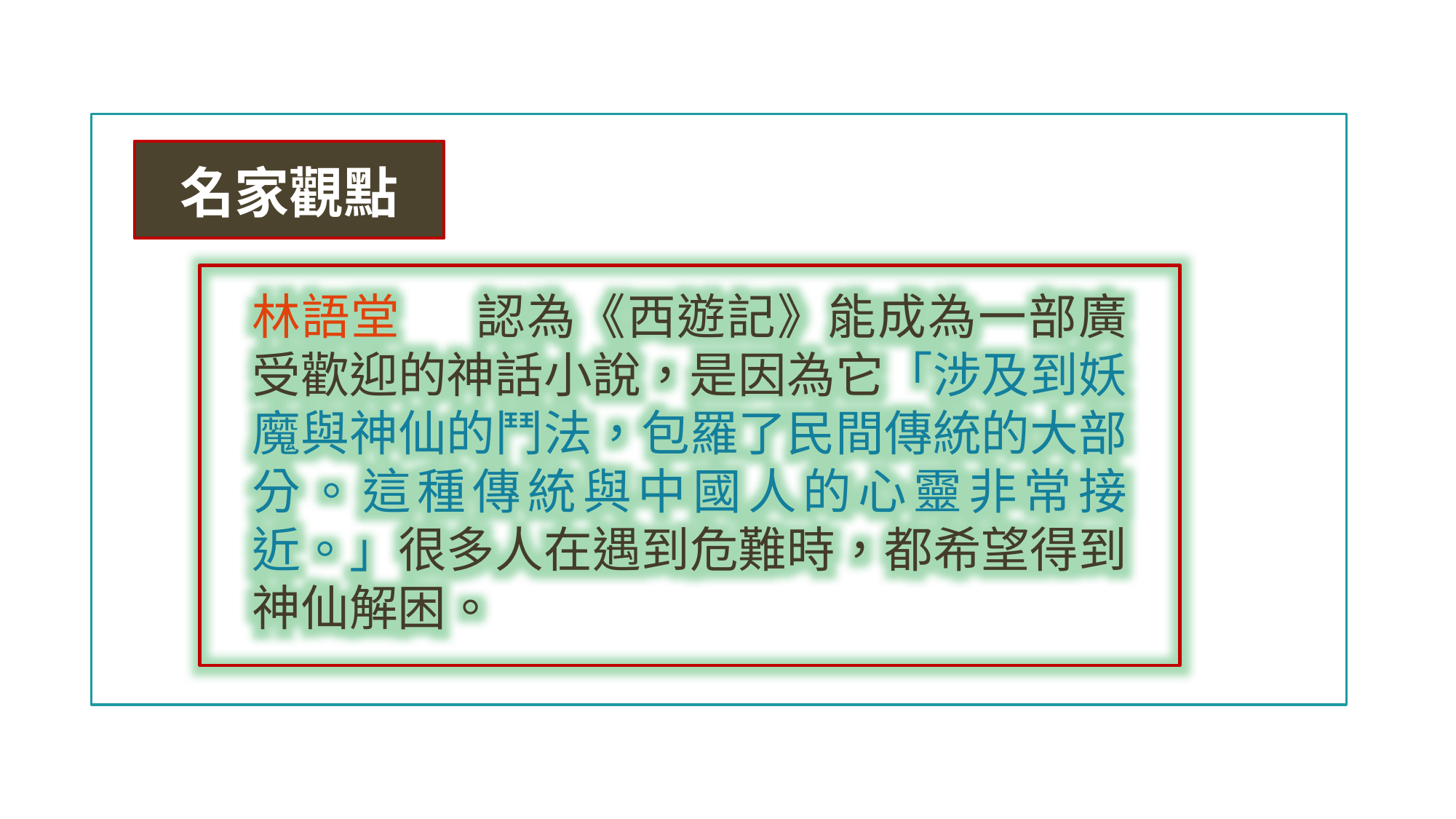

名家觀點

林語堂	認為《西遊記》能成為一部廣受歡迎的神話小說，是因為它「涉及到妖魔與神仙的鬥法，包羅了民間傳統的大部分。這種傳統與中國人的心靈非常接近。」很多人在遇到危難時，都希望得到神仙解困。